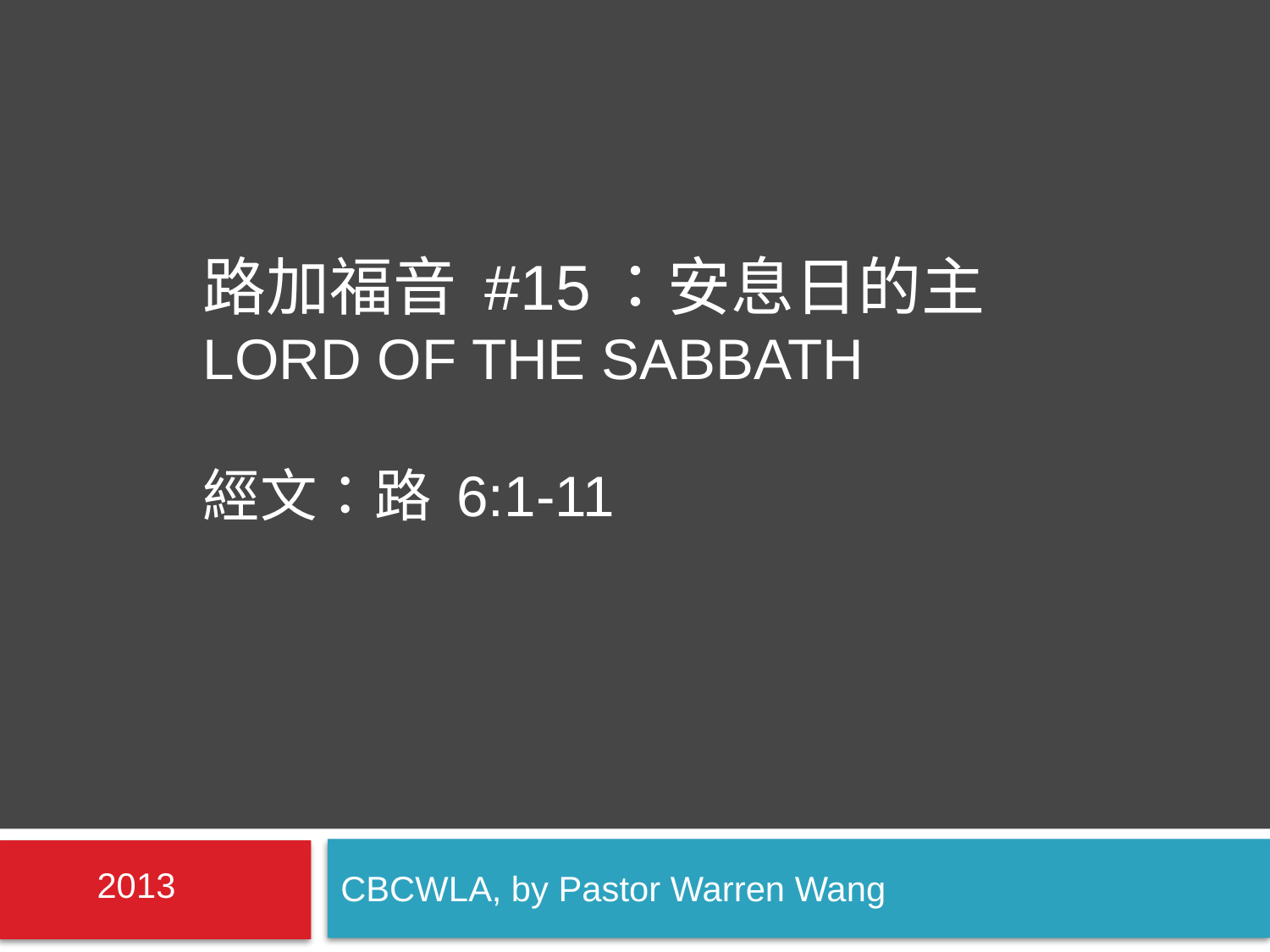

# 路加福音 #15：安息日的主 Lord of the Sabbath 經文：路 6:1-11
CBCWLA, by Pastor Warren Wang
2013